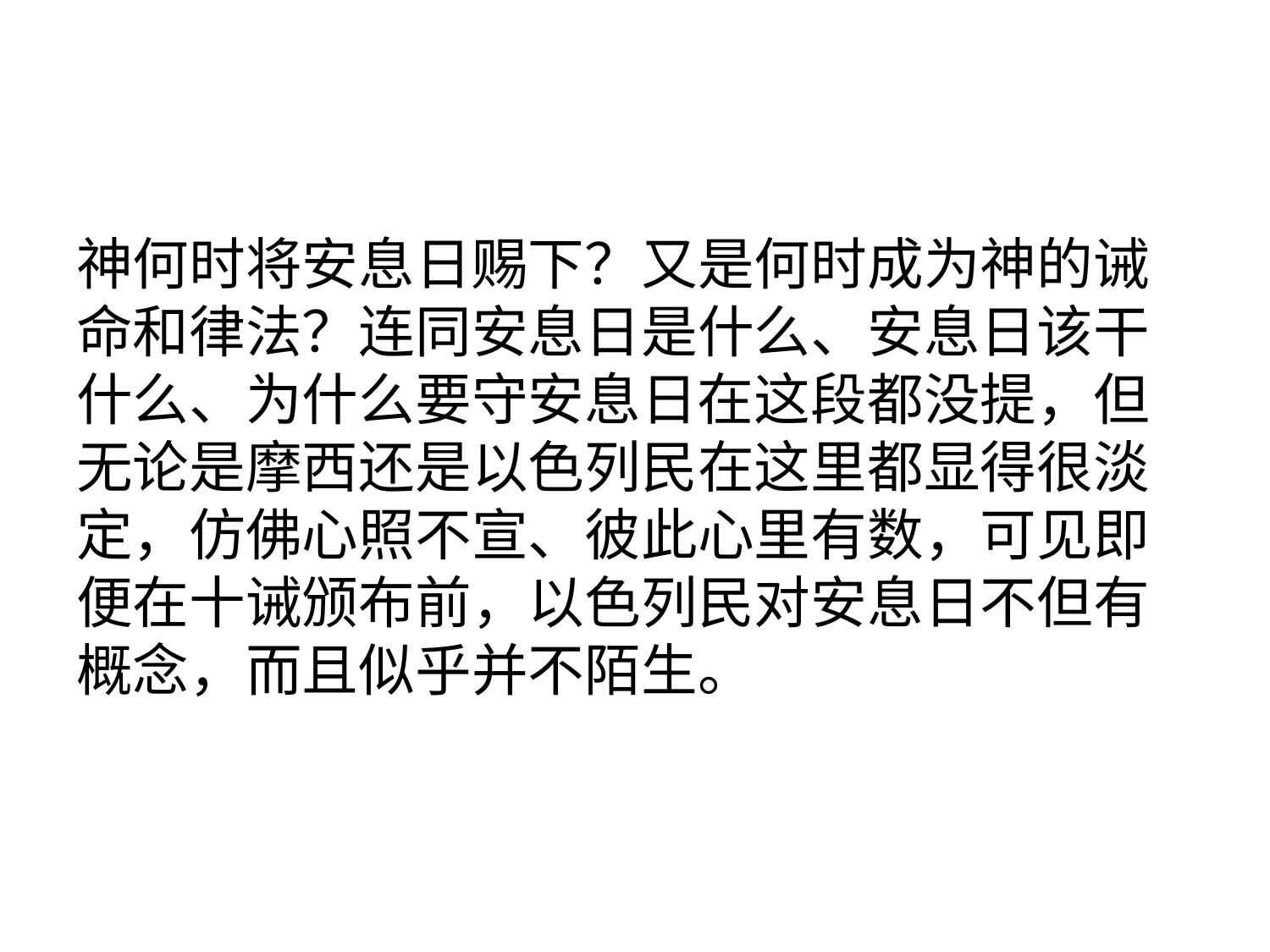

#
神何时将安息日赐下？又是何时成为神的诫命和律法？连同安息日是什么、安息日该干什么、为什么要守安息日在这段都没提，但无论是摩西还是以色列民在这里都显得很淡定，仿佛心照不宣、彼此心里有数，可见即便在十诫颁布前，以色列民对安息日不但有概念，而且似乎并不陌生。